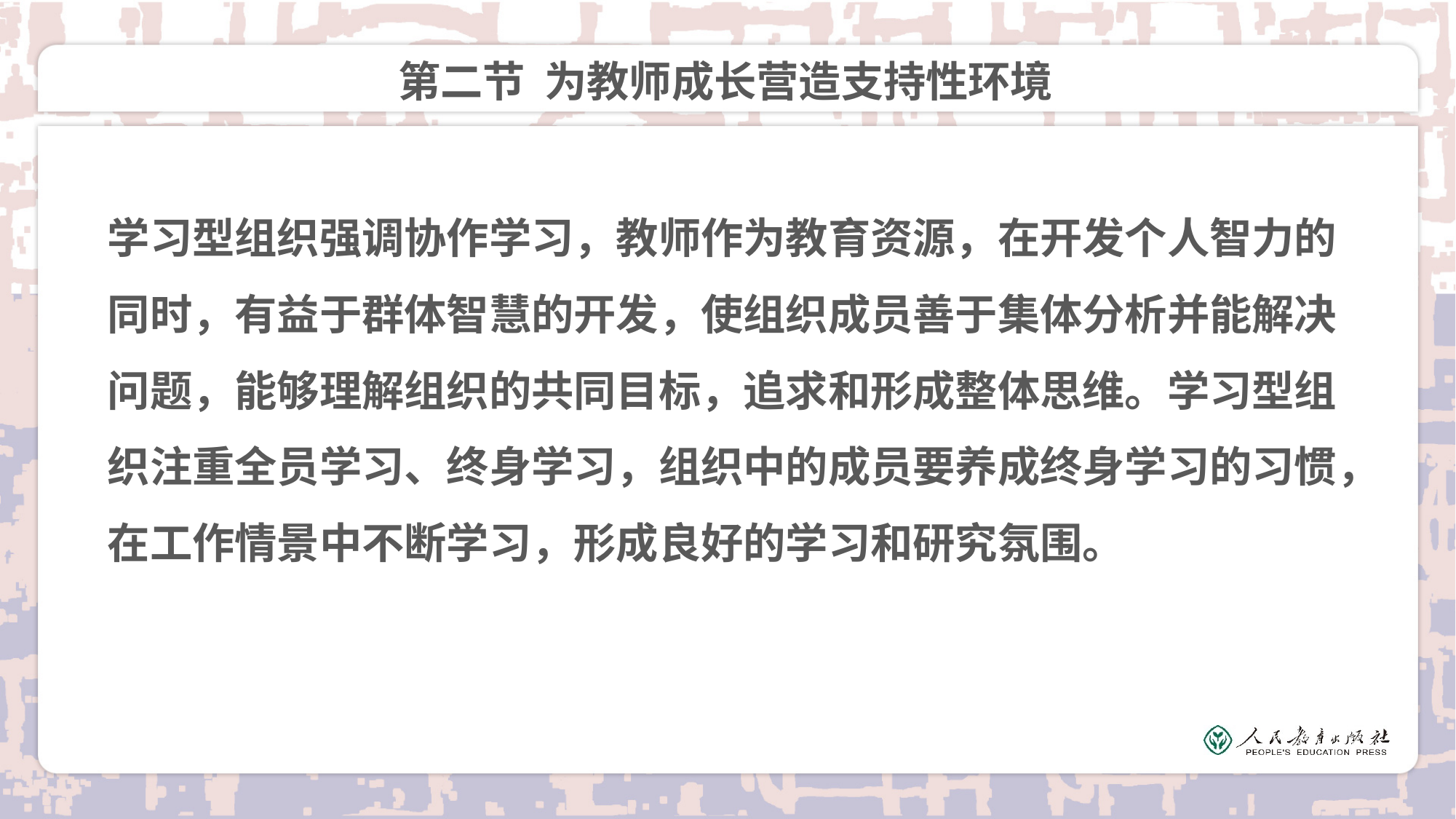

# 第二节  为教师成长营造支持性环境
学习型组织强调协作学习，教师作为教育资源，在开发个人智力的同时，有益于群体智慧的开发，使组织成员善于集体分析并能解决问题，能够理解组织的共同目标，追求和形成整体思维。学习型组织注重全员学习、终身学习，组织中的成员要养成终身学习的习惯，在工作情景中不断学习，形成良好的学习和研究氛围。